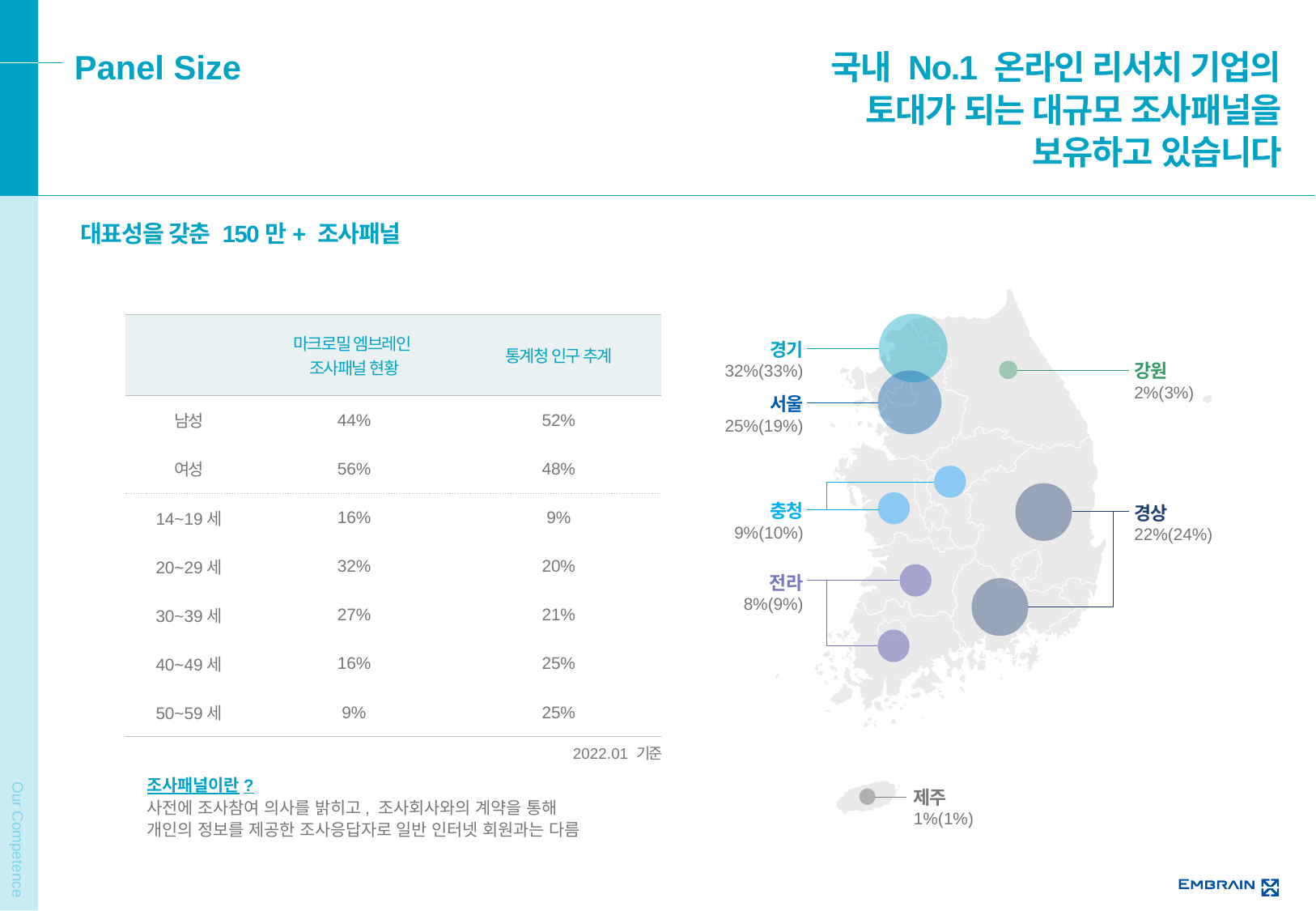

Panel Size
국내 No.1 온라인 리서치 기업의
토대가 되는 대규모 조사패널을
보유하고 있습니다
대표성을 갖춘 150만+ 조사패널

경기
32%(33%)
강원
2%(3%)

서울
25%(19%)

충청
9%(10%)
경상
22%(24%)

전라
8%(9%)

제주
1%(1%)

|  | 마크로밀 엠브레인 조사패널 현황 | 통계청 인구 추계 |
| --- | --- | --- |
| 남성 | 44% | 52% |
| 여성 | 56% | 48% |
| 14~19세 | 16% | 9% |
| 20~29세 | 32% | 20% |
| 30~39세 | 27% | 21% |
| 40~49세 | 16% | 25% |
| 50~59세 | 9% | 25% |
2022.01 기준
조사패널이란?
사전에 조사참여 의사를 밝히고, 조사회사와의 계약을 통해
개인의 정보를 제공한 조사응답자로 일반 인터넷 회원과는 다름